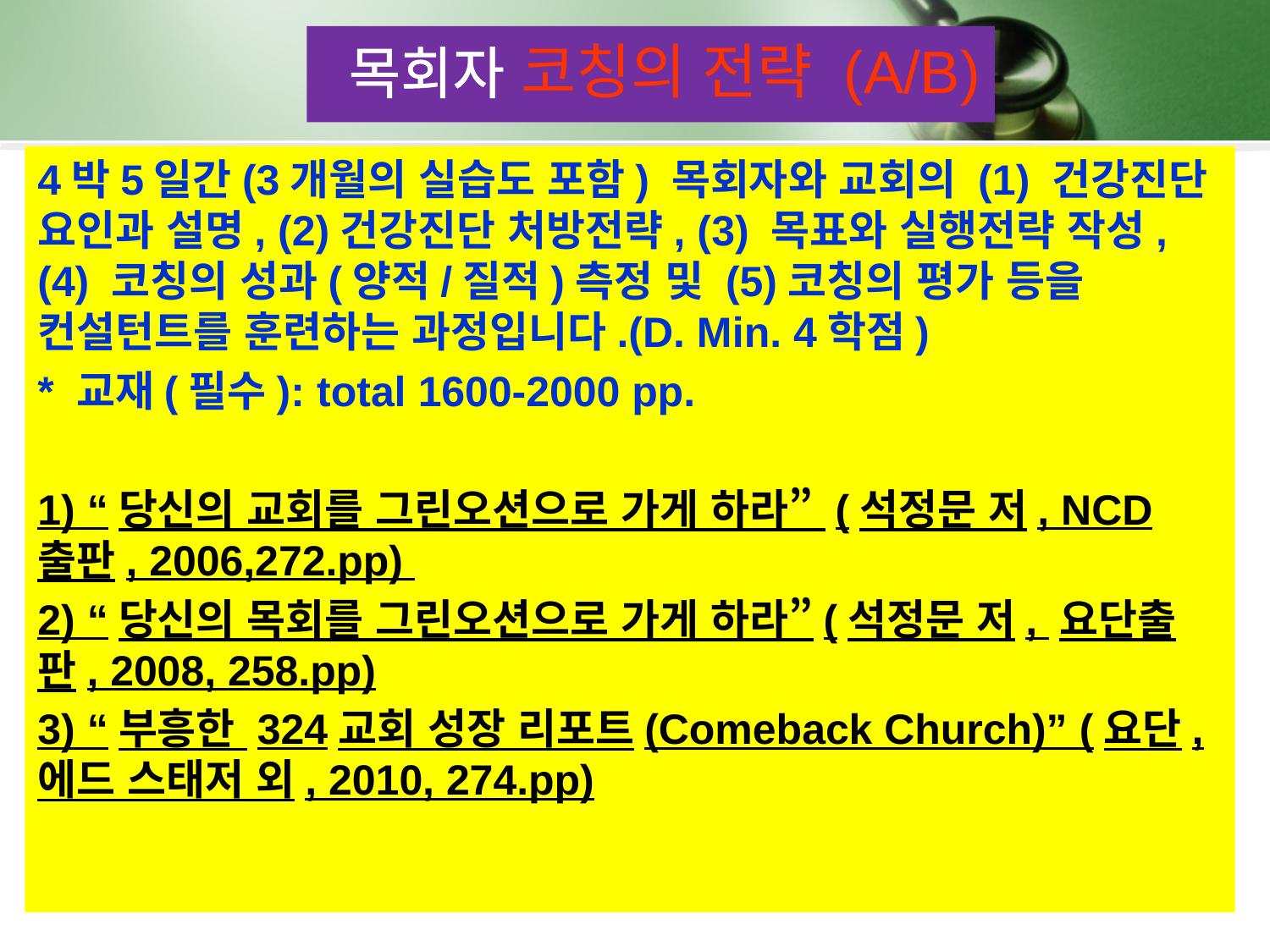

목회자 코칭의 전략 (A/B)
4박5일간(3개월의 실습도 포함) 목회자와 교회의 (1) 건강진단 요인과 설명, (2)건강진단 처방전략, (3) 목표와 실행전략 작성, (4) 코칭의 성과(양적/질적)측정 및 (5)코칭의 평가 등을 컨설턴트를 훈련하는 과정입니다.(D. Min. 4학점)
* 교재(필수): total 1600-2000 pp.

1) “당신의 교회를 그린오션으로 가게 하라” (석정문 저, NCD출판, 2006,272.pp)
2) “당신의 목회를 그린오션으로 가게 하라”(석정문 저, 요단출판, 2008, 258.pp)
3) “부흥한 324교회 성장 리포트(Comeback Church)” (요단, 에드 스태저 외, 2010, 274.pp)